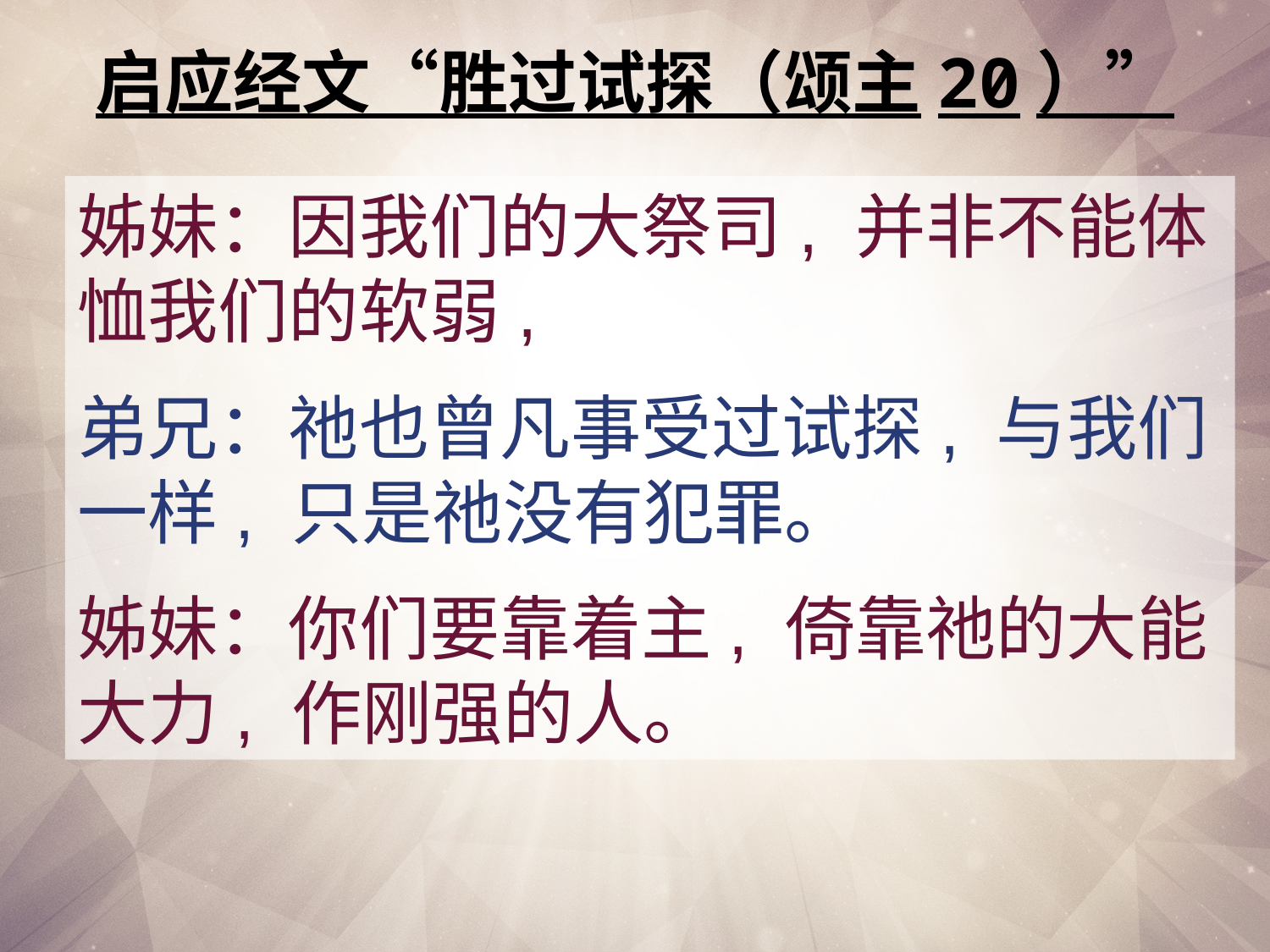

# 启应经文“胜过试探（颂主20）”
姊妹：因我们的大祭司, 并非不能体恤我们的软弱,
弟兄：祂也曾凡事受过试探, 与我们一样, 只是祂没有犯罪。
姊妹：你们要靠着主, 倚靠祂的大能大力, 作刚强的人。